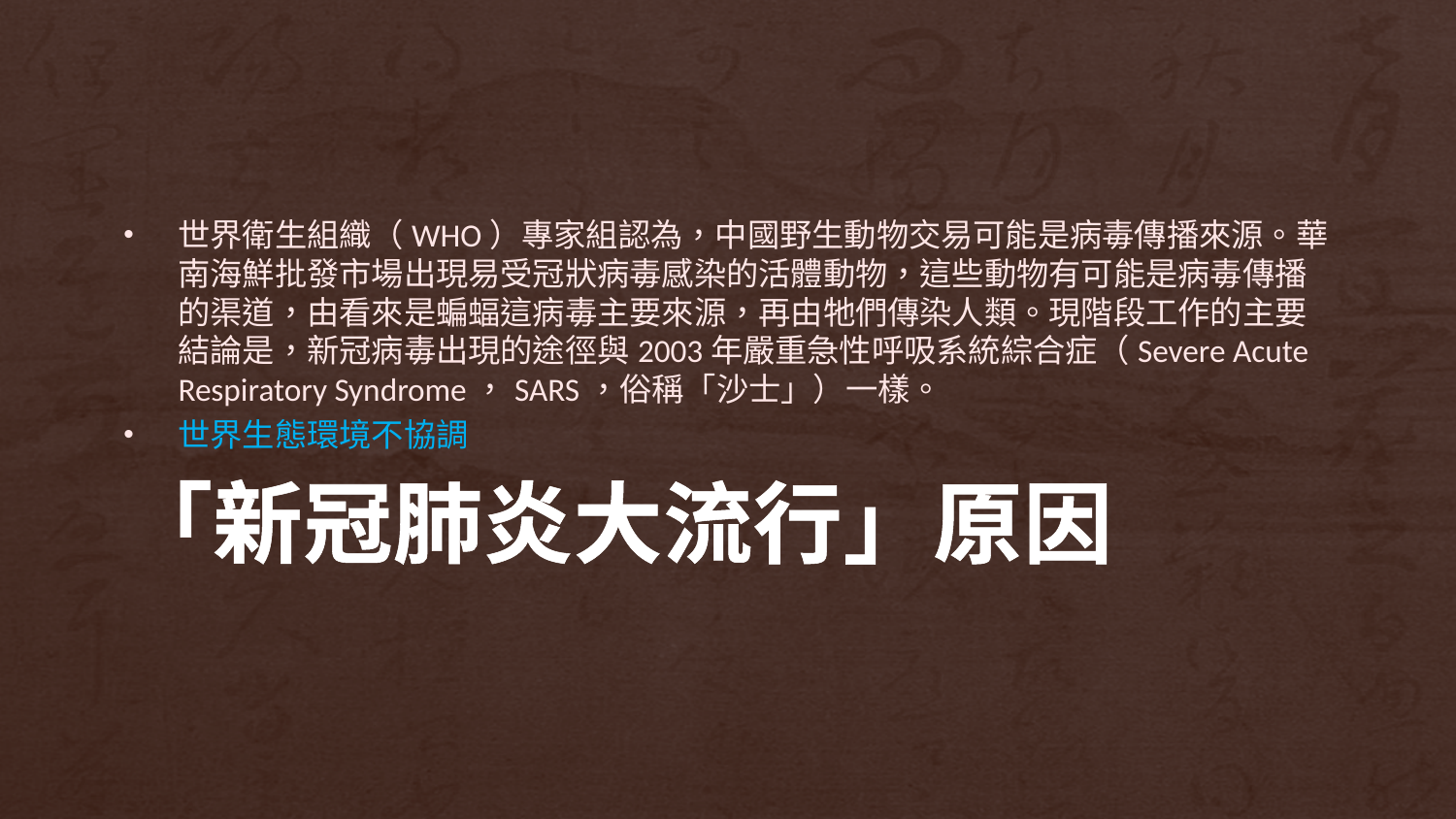

世界衛生組織（WHO）專家組認為，中國野生動物交易可能是病毒傳播來源。華南海鮮批發市場出現易受冠狀病毒感染的活體動物，這些動物有可能是病毒傳播的渠道，由看來是蝙蝠這病毒主要來源，再由牠們傳染人類。現階段工作的主要結論是，新冠病毒出現的途徑與2003年嚴重急性呼吸系統綜合症（Severe Acute Respiratory Syndrome，SARS，俗稱「沙士」）一樣。
世界生態環境不協調
# 「新冠肺炎大流行」原因